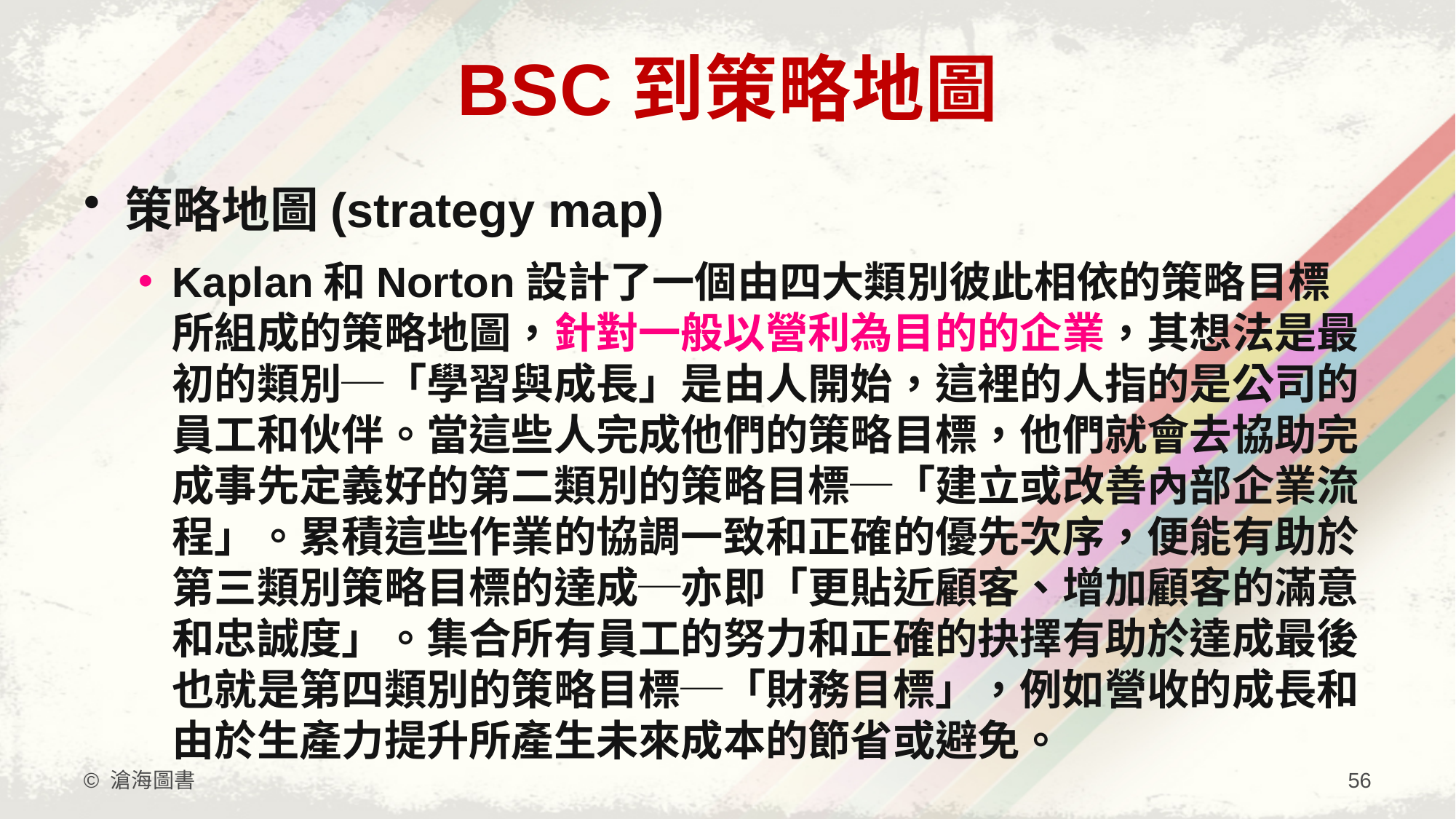

# BSC到策略地圖
策略地圖(strategy map)
Kaplan和Norton設計了一個由四大類別彼此相依的策略目標所組成的策略地圖，針對一般以營利為目的的企業，其想法是最初的類別─「學習與成長」是由人開始，這裡的人指的是公司的員工和伙伴。當這些人完成他們的策略目標，他們就會去協助完成事先定義好的第二類別的策略目標─「建立或改善內部企業流程」。累積這些作業的協調一致和正確的優先次序，便能有助於第三類別策略目標的達成─亦即「更貼近顧客、增加顧客的滿意和忠誠度」。集合所有員工的努力和正確的抉擇有助於達成最後也就是第四類別的策略目標─「財務目標」，例如營收的成長和由於生產力提升所產生未來成本的節省或避免。

© 滄海圖書
56